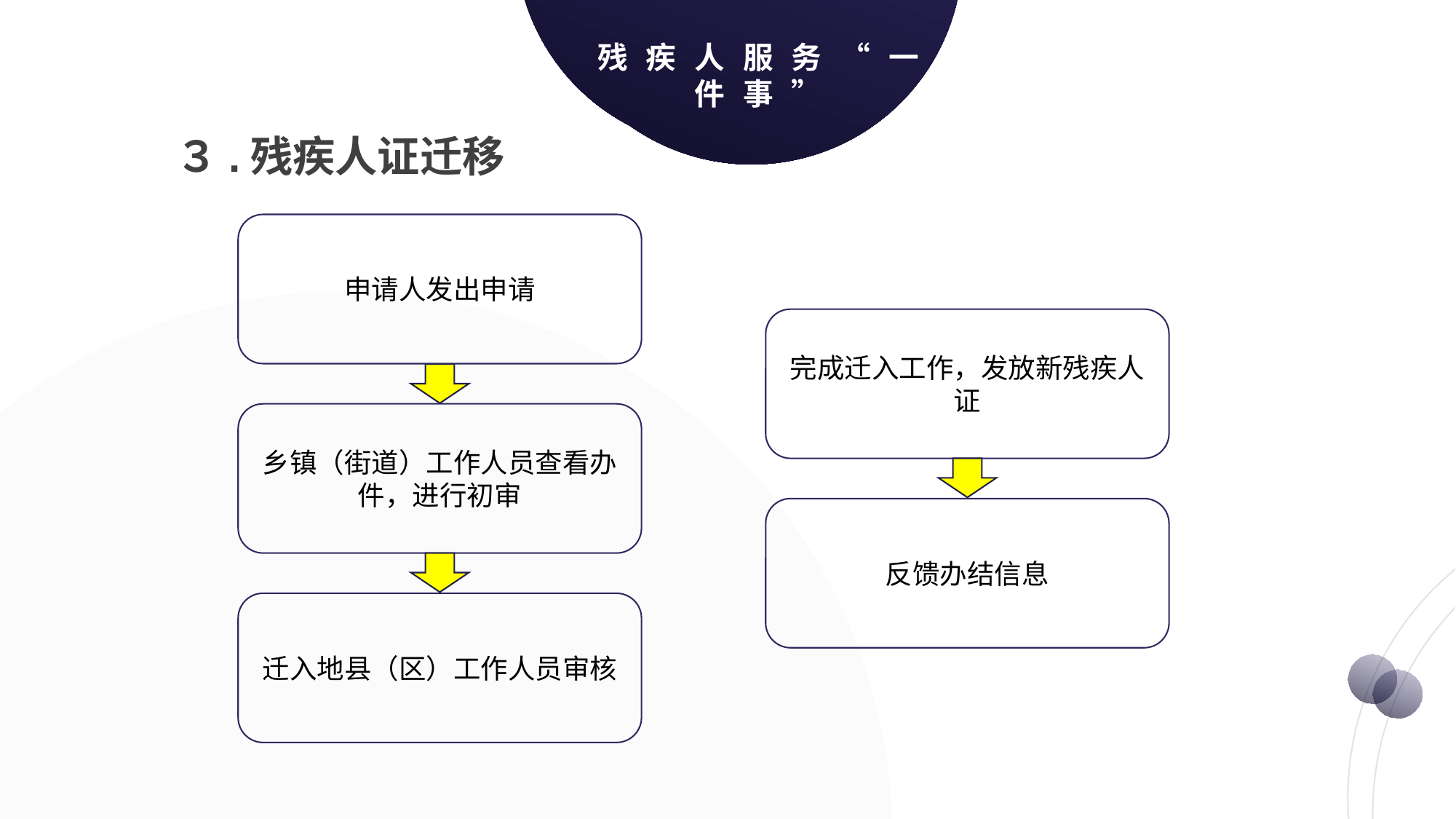

残疾人服务“一
件事”

残疾人服务“一
件事”

３.残疾人证迁移

申请人发出申请
输入您的标题
完成迁入工作，发放新残疾人证

乡镇（街道）工作人员查看办件，进行初审

反馈办结信息

迁入地县（区）工作人员审核